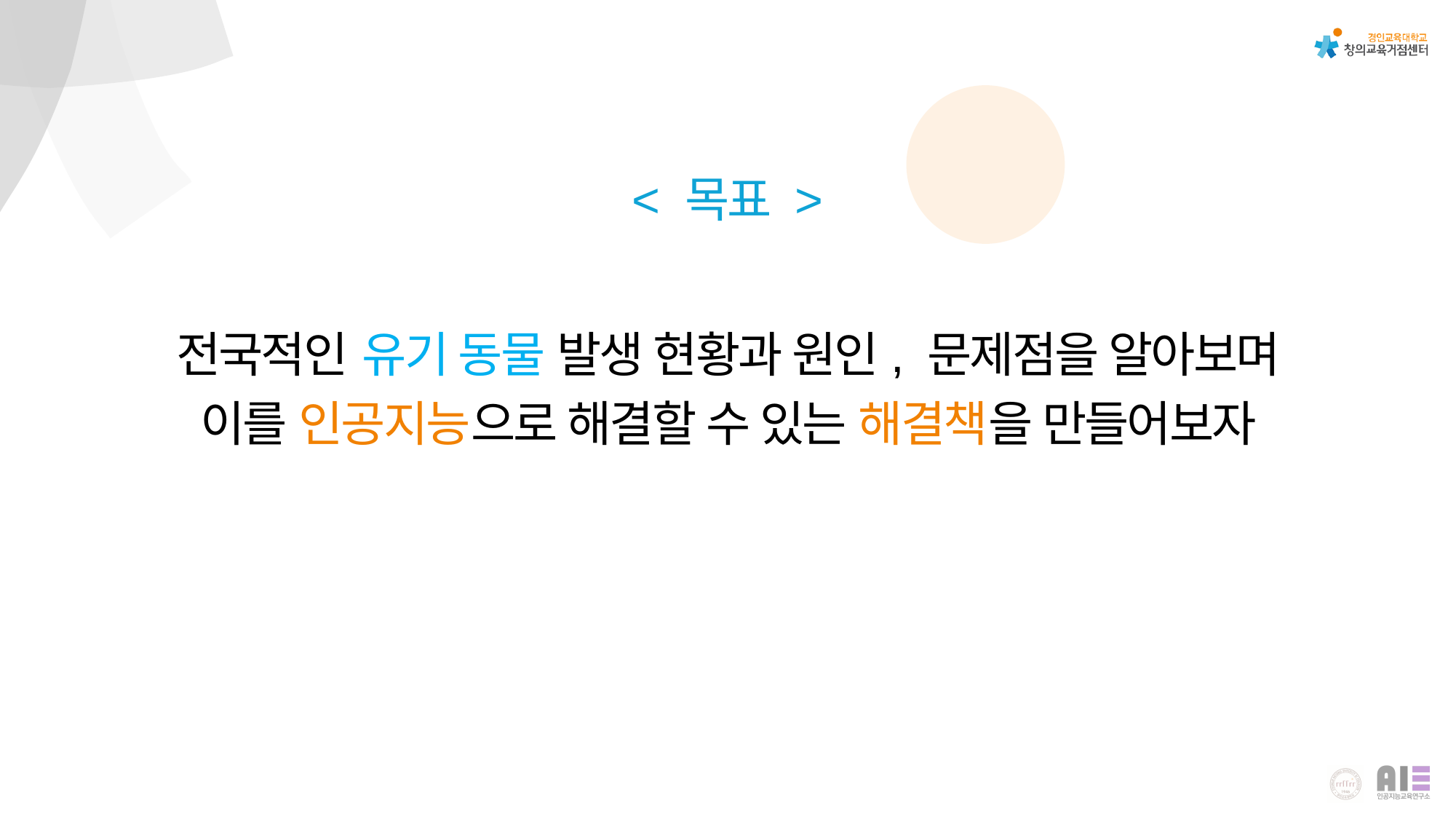

< 목표 >
전국적인 유기 동물 발생 현황과 원인, 문제점을 알아보며
이를 인공지능으로 해결할 수 있는 해결책을 만들어보자